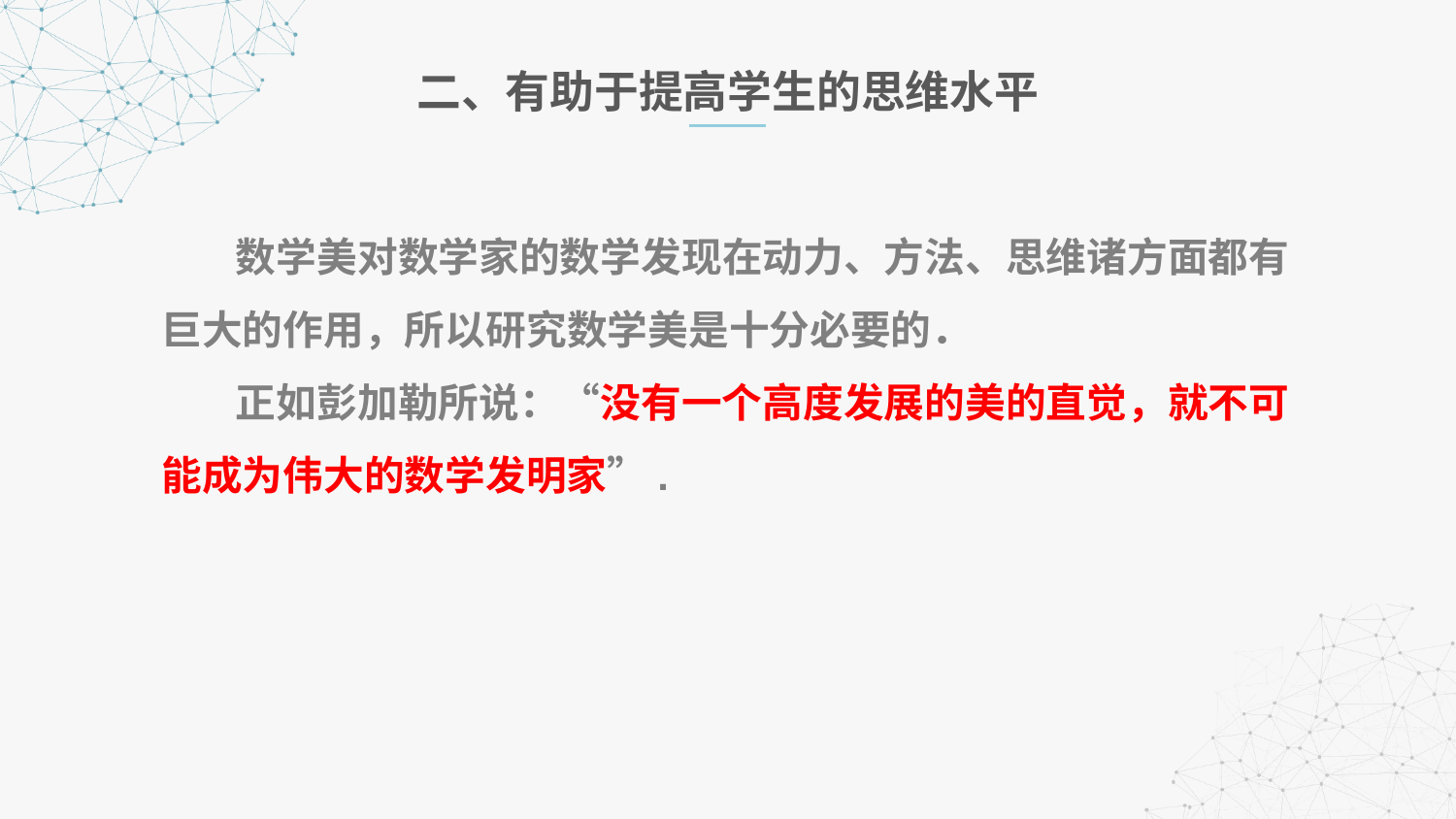

二、有助于提高学生的思维水平

       数学美对数学家的数学发现在动力、方法、思维诸方面都有巨大的作用，所以研究数学美是十分必要的．
       正如彭加勒所说：“没有一个高度发展的美的直觉，就不可能成为伟大的数学发明家”.